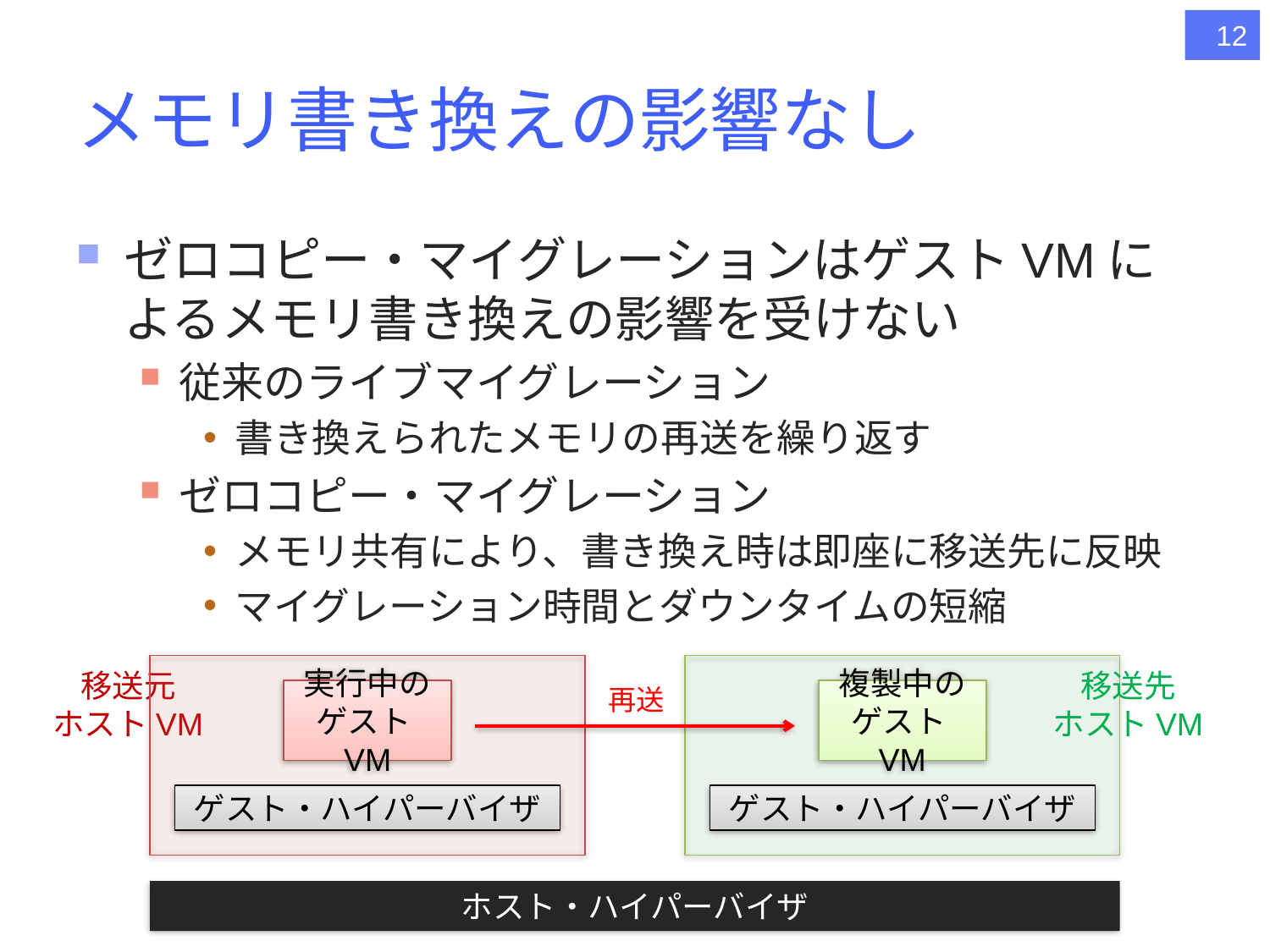

12
# メモリ書き換えの影響なし
ゼロコピー・マイグレーションはゲストVMによるメモリ書き換えの影響を受けない
従来のライブマイグレーション
書き換えられたメモリの再送を繰り返す
ゼロコピー・マイグレーション
メモリ共有により、書き換え時は即座に移送先に反映
マイグレーション時間とダウンタイムの短縮

移送元
ホストVM
実行中の
ゲストVM
ゲスト・ハイパーバイザ

移送先
ホストVM
複製中の
ゲストVM
ゲスト・ハイパーバイザ
再送
ホスト・ハイパーバイザ